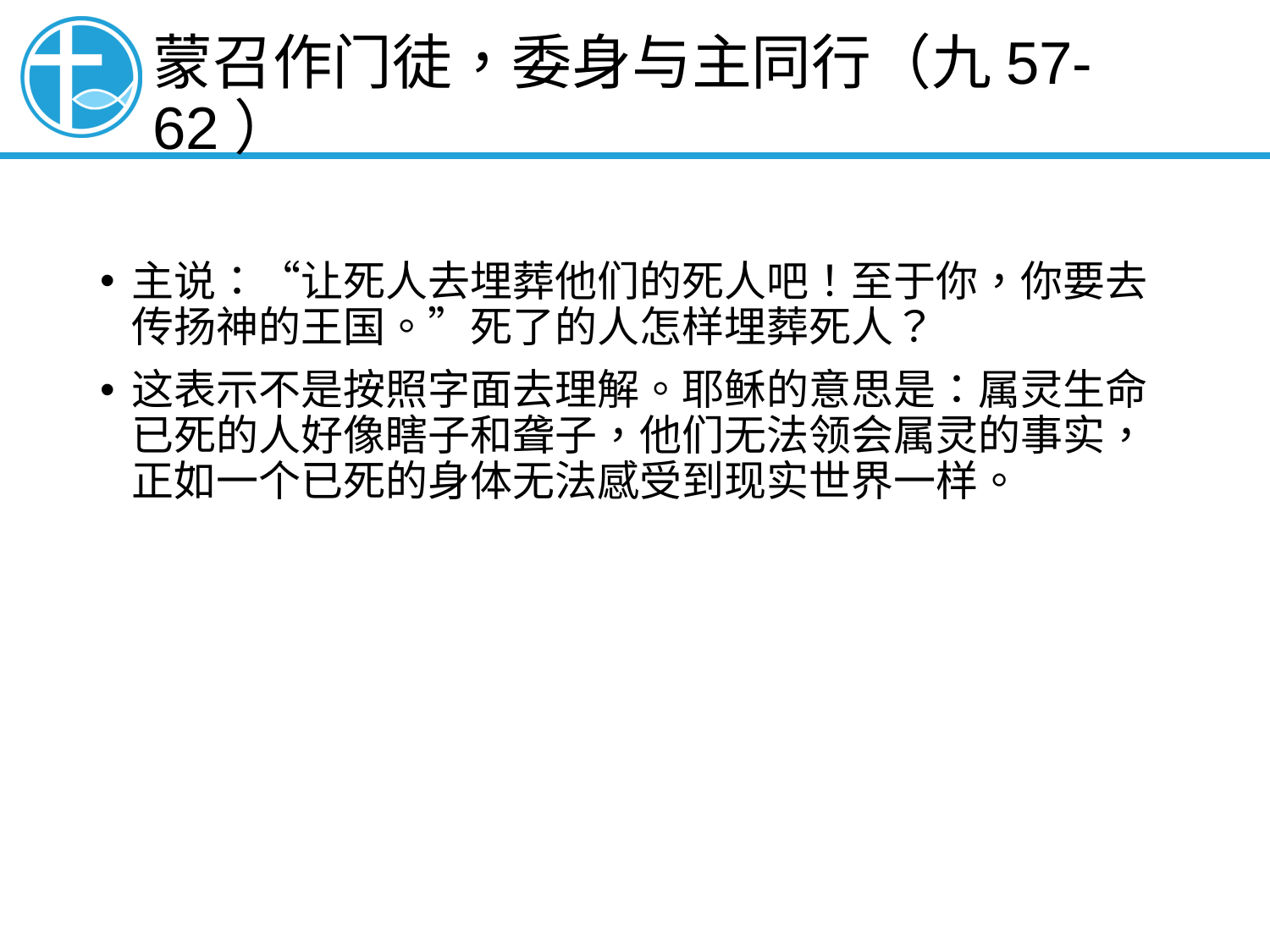

# 蒙召作门徒，委身与主同行（九57-62）
主说：“让死人去埋葬他们的死人吧！至于你，你要去传扬神的王国。”死了的人怎样埋葬死人？
这表示不是按照字面去理解。耶稣的意思是：属灵生命已死的人好像瞎子和聋子，他们无法领会属灵的事实，正如一个已死的身体无法感受到现实世界一样。